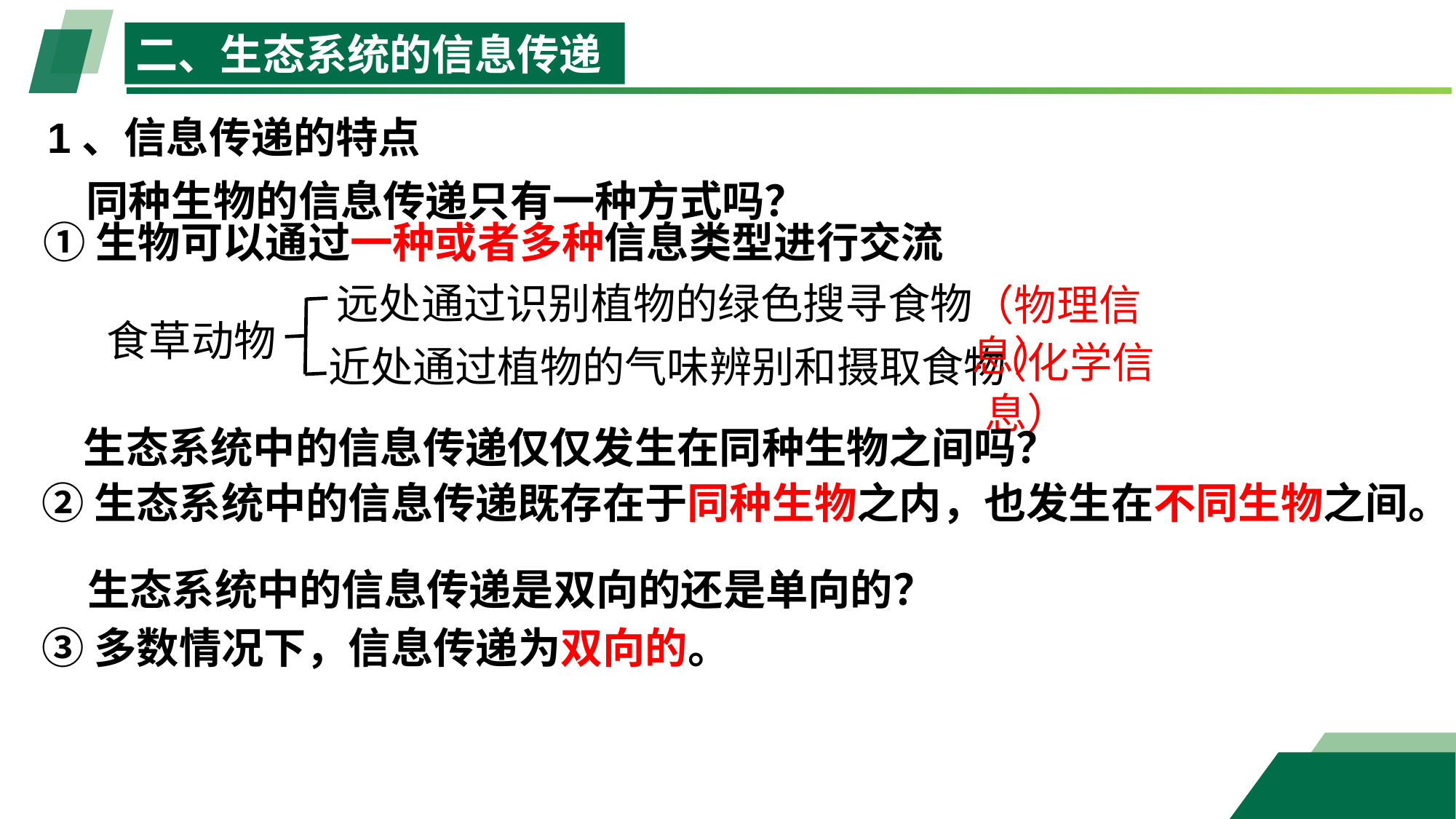

二、生态系统的信息传递
1、信息传递的特点
同种生物的信息传递只有一种方式吗？
①生物可以通过一种或者多种信息类型进行交流
远处通过识别植物的绿色搜寻食物
（物理信息）
食草动物
（化学信息）
近处通过植物的气味辨别和摄取食物
生态系统中的信息传递仅仅发生在同种生物之间吗？
②生态系统中的信息传递既存在于同种生物之内，也发生在不同生物之间。
生态系统中的信息传递是双向的还是单向的？
③多数情况下，信息传递为双向的。